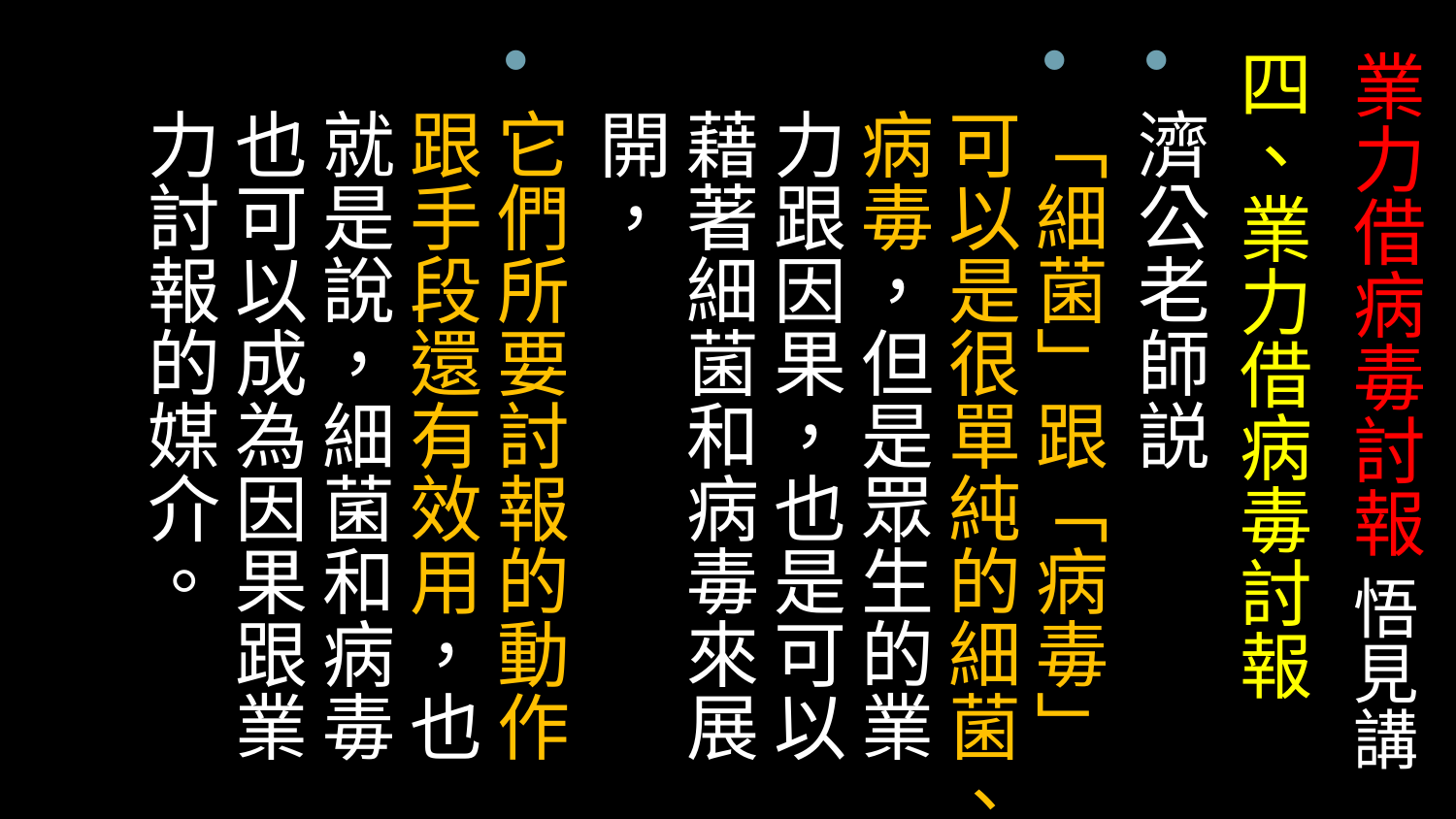

四、業力借病毒討報
濟公老師説
「細菌」跟「病毒」可以是很單純的細菌、病毒，但是眾生的業力跟因果，也是可以藉著細菌和病毒來展開，
它們所要討報的動作跟手段還有效用，也就是說，細菌和病毒也可以成為因果跟業力討報的媒介。

# 業力借病毒討報 悟見講